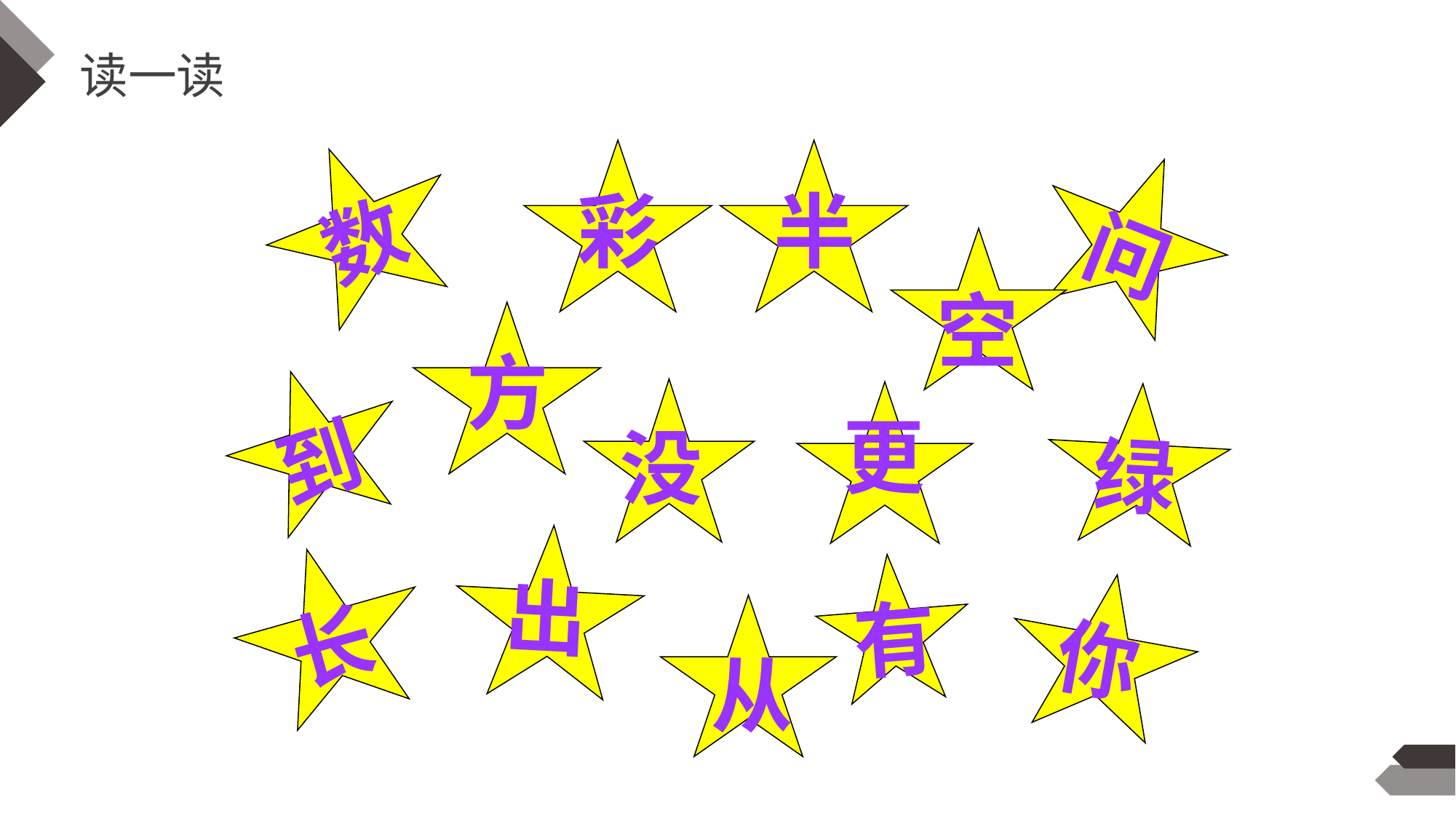

读一读

数

问

彩

半

空

方

更

到

绿

没

出

有

长

你

从